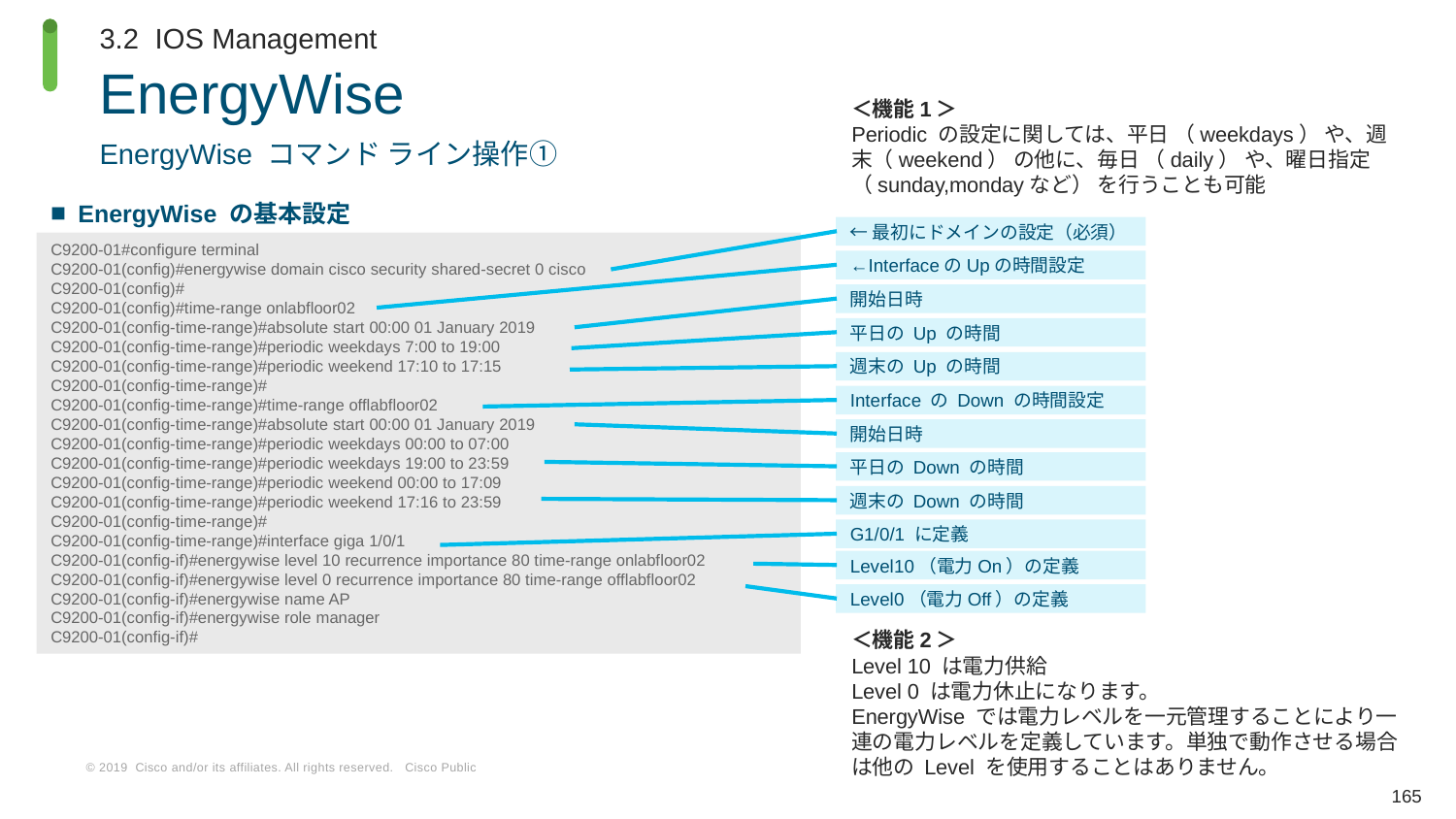

3.2  IOS Management
# EnergyWise
＜機能1＞
Periodic の設定に関しては、平日 （weekdays） や、週末（weekend） の他に、毎日 （daily） や、曜日指定（sunday,mondayなど） を行うことも可能

EnergyWise コマンド ライン操作①
EnergyWise の基本設定
←最初にドメインの設定（必須）
C9200-01#configure terminal
C9200-01(config)#energywise domain cisco security shared-secret 0 cisco
C9200-01(config)#
C9200-01(config)#time-range onlabfloor02
C9200-01(config-time-range)#absolute start 00:00 01 January 2019
C9200-01(config-time-range)#periodic weekdays 7:00 to 19:00
C9200-01(config-time-range)#periodic weekend 17:10 to 17:15
C9200-01(config-time-range)#
C9200-01(config-time-range)#time-range offlabfloor02
C9200-01(config-time-range)#absolute start 00:00 01 January 2019
C9200-01(config-time-range)#periodic weekdays 00:00 to 07:00
C9200-01(config-time-range)#periodic weekdays 19:00 to 23:59
C9200-01(config-time-range)#periodic weekend 00:00 to 17:09
C9200-01(config-time-range)#periodic weekend 17:16 to 23:59
C9200-01(config-time-range)#
C9200-01(config-time-range)#interface giga 1/0/1
C9200-01(config-if)#energywise level 10 recurrence importance 80 time-range onlabfloor02
C9200-01(config-if)#energywise level 0 recurrence importance 80 time-range offlabfloor02
C9200-01(config-if)#energywise name AP
C9200-01(config-if)#energywise role manager
C9200-01(config-if)#
←InterfaceのUpの時間設定
開始日時
平日の Up の時間
週末の Up の時間
Interface の Down の時間設定
開始日時
平日の Down の時間
週末の Down の時間
G1/0/1 に定義
Level10（電力On）の定義
Level0（電力Off）の定義
＜機能2＞
Level 10 は電力供給
Level 0 は電力休止になります。
EnergyWise では電力レベルを一元管理することにより一連の電力レベルを定義しています。単独で動作させる場合は他の Level を使用することはありません。
165